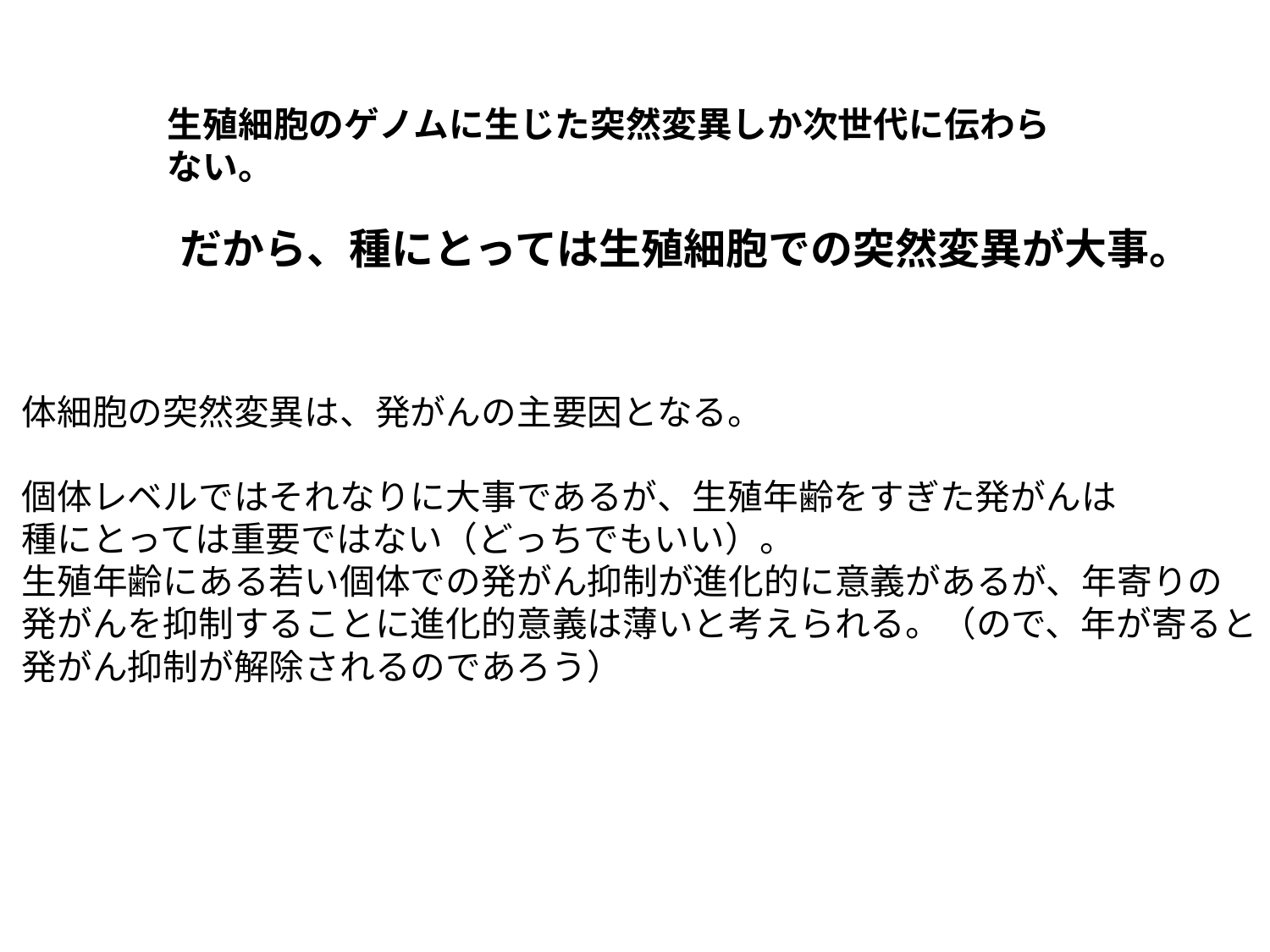

生殖細胞のゲノムに生じた突然変異しか次世代に伝わらない。
だから、種にとっては生殖細胞での突然変異が大事。
体細胞の突然変異は、発がんの主要因となる。

個体レベルではそれなりに大事であるが、生殖年齢をすぎた発がんは
種にとっては重要ではない（どっちでもいい）。
生殖年齢にある若い個体での発がん抑制が進化的に意義があるが、年寄りの
発がんを抑制することに進化的意義は薄いと考えられる。（ので、年が寄ると
発がん抑制が解除されるのであろう）